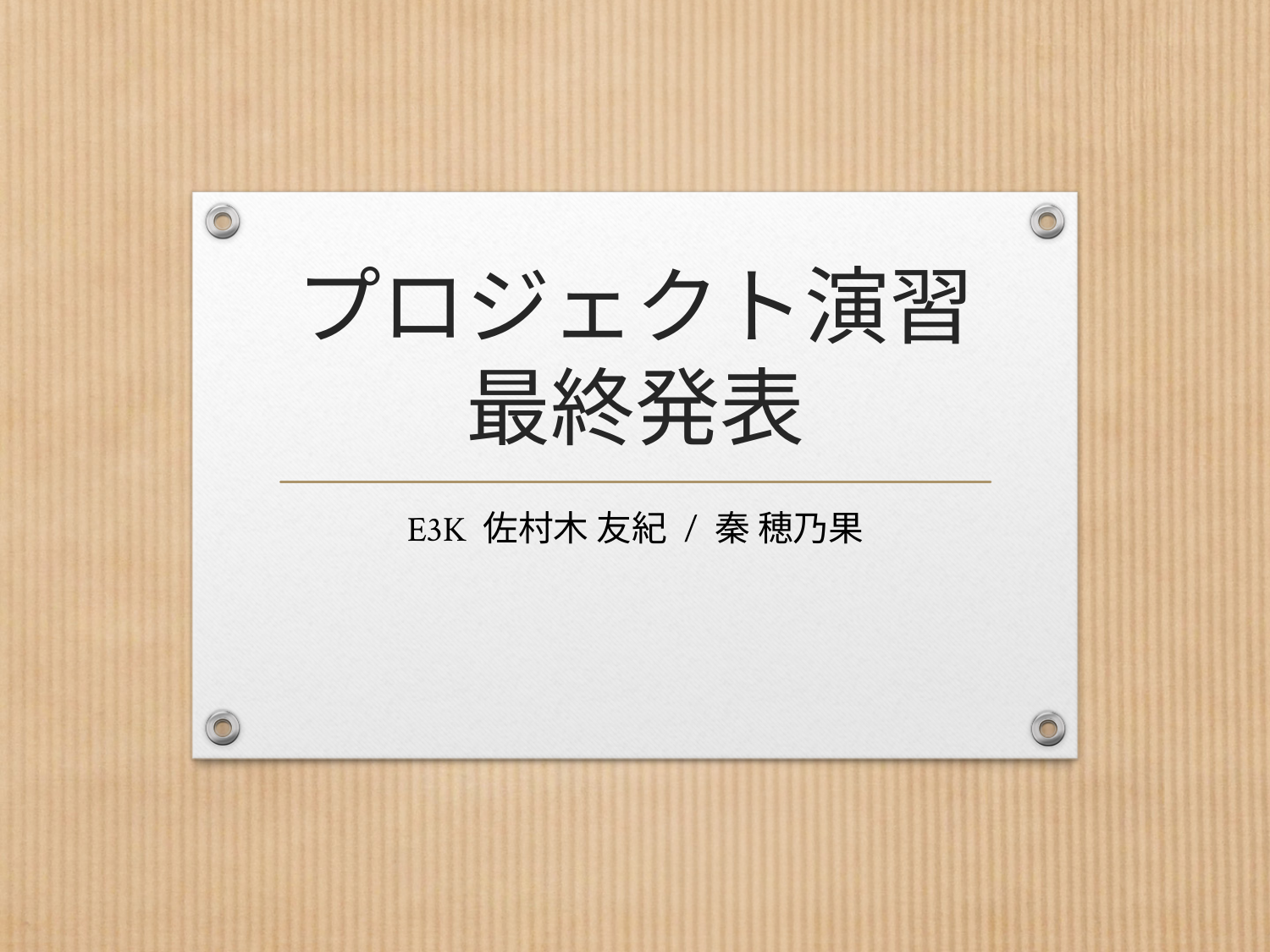

# プロジェクト演習 最終発表
E3K 佐村木 友紀 / 秦 穂乃果